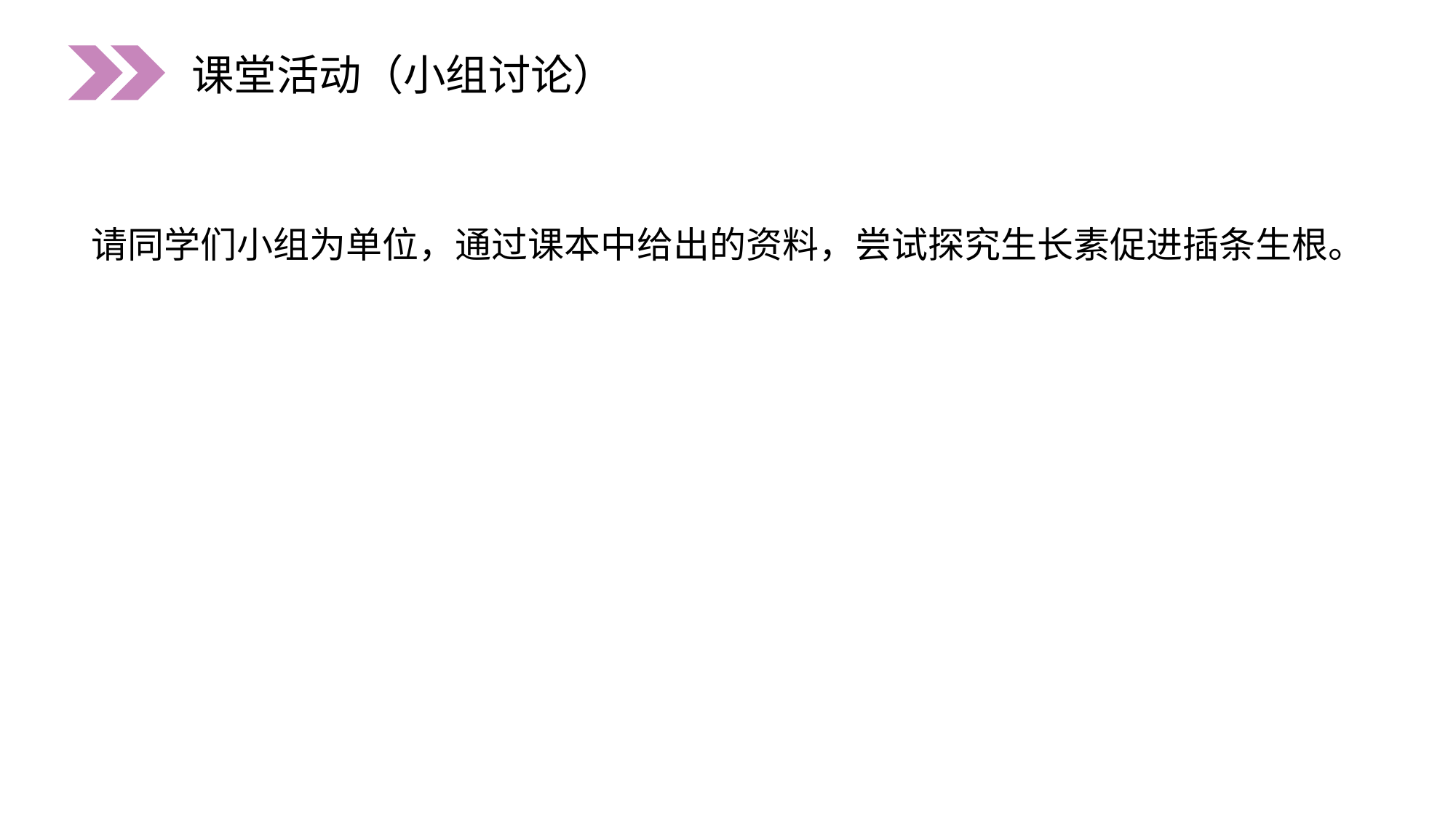

课堂活动（小组讨论）
 请同学们小组为单位，通过课本中给出的资料，尝试探究生长素促进插条生根。